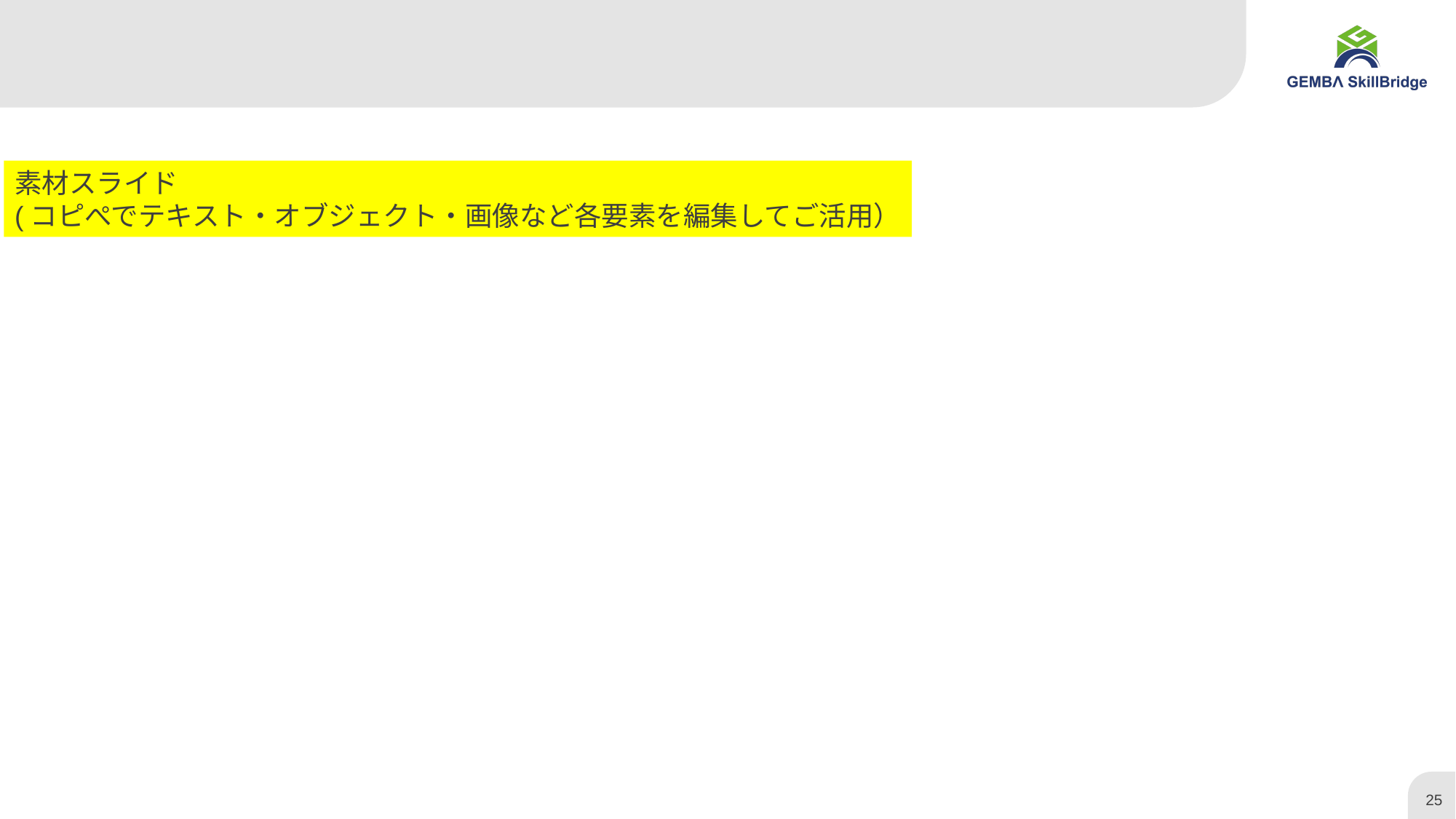

#

素材スライド
(コピぺでテキスト・オブジェクト・画像など各要素を編集してご活用）
25